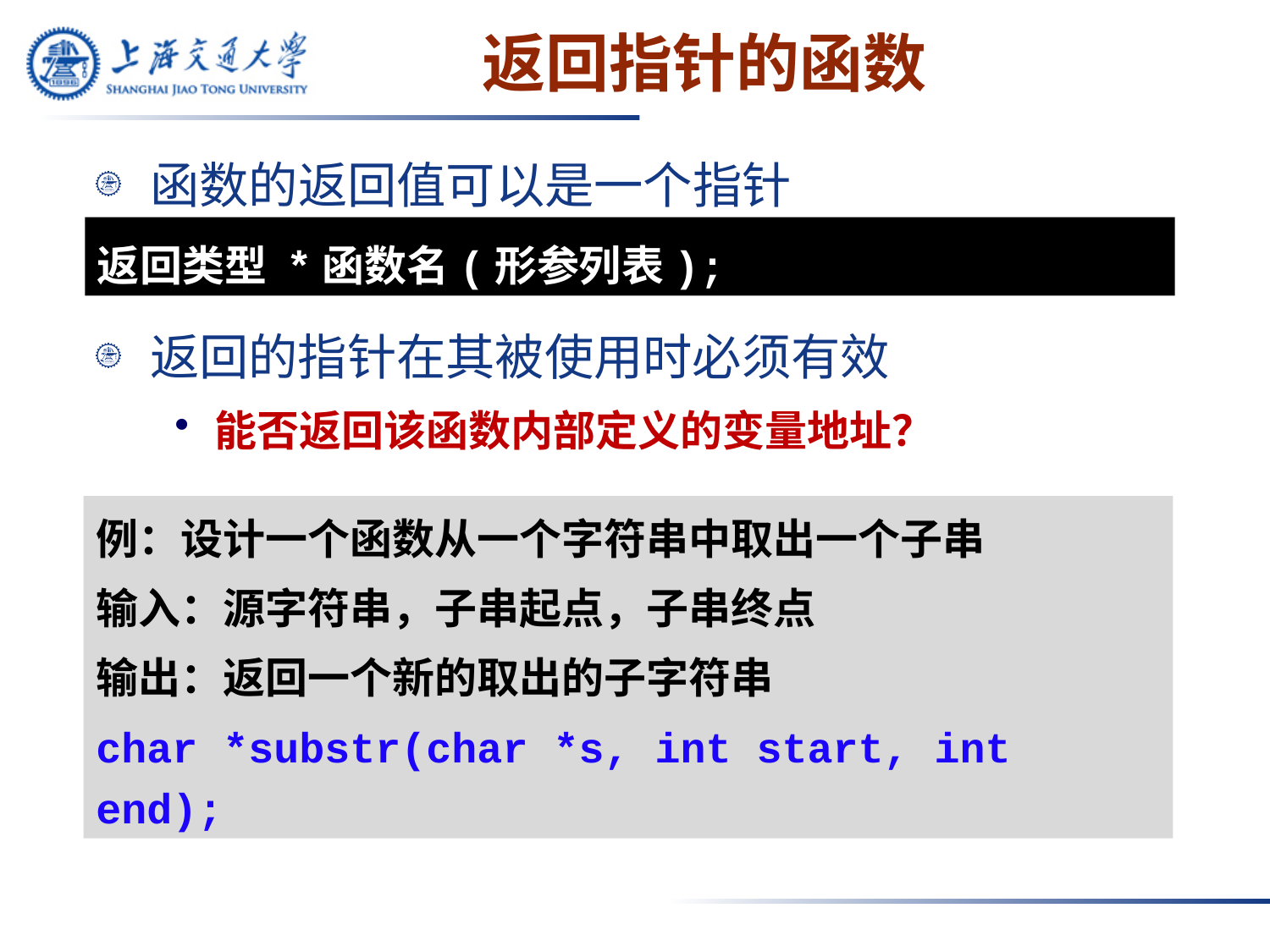

# 返回指针的函数
函数的返回值可以是一个指针
返回类型 *函数名(形参列表);
返回的指针在其被使用时必须有效
能否返回该函数内部定义的变量地址？
例：设计一个函数从一个字符串中取出一个子串
输入：源字符串，子串起点，子串终点
输出：返回一个新的取出的子字符串
char *substr(char *s, int start, int end);